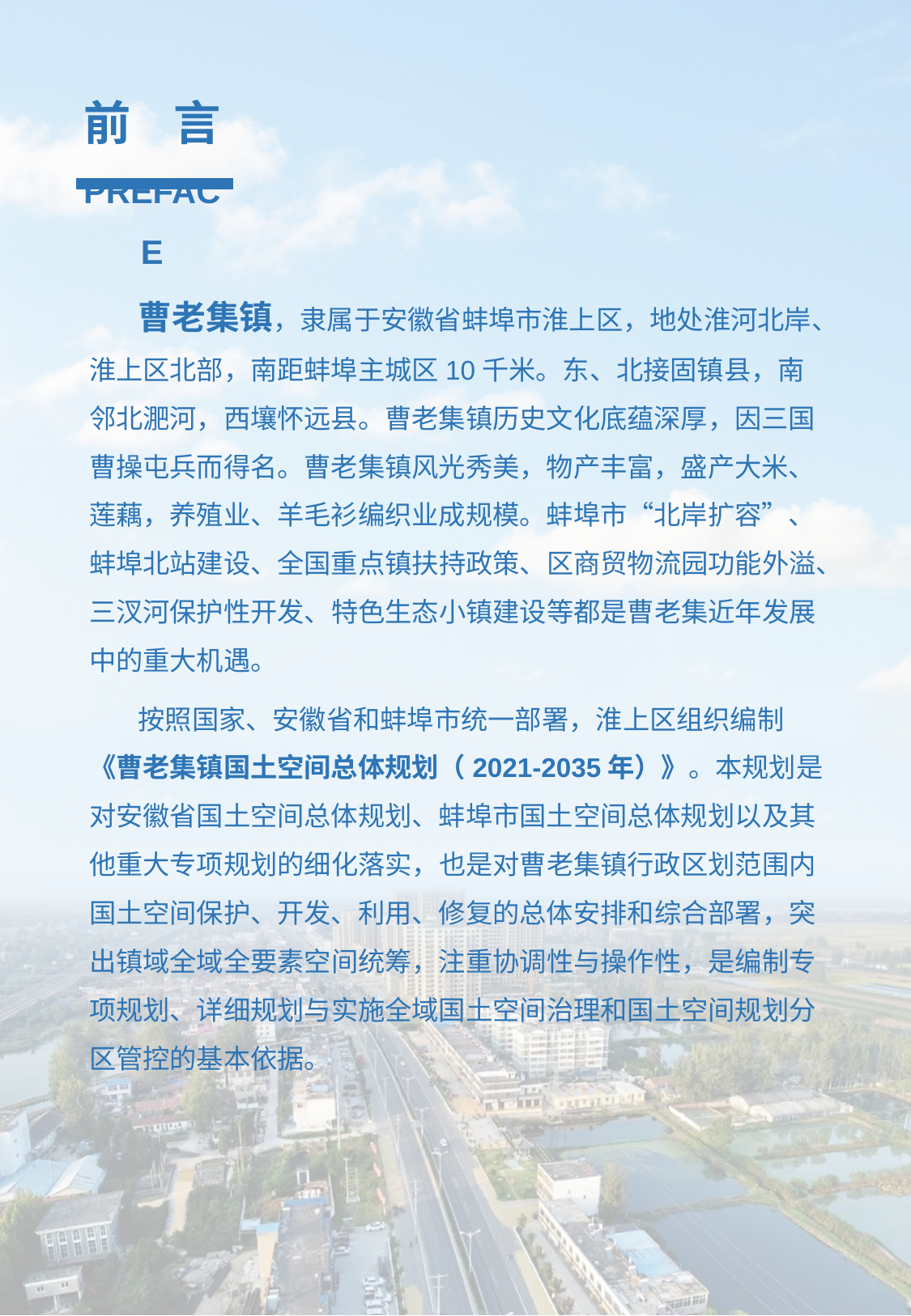

# 前    言 PREFACE

       曹老集镇，隶属于安徽省蚌埠市淮上区，地处淮河北岸、淮上区北部，南距蚌埠主城区10千米。东、北接固镇县，南邻北淝河，西壤怀远县。曹老集镇历史文化底蕴深厚，因三国曹操屯兵而得名。曹老集镇风光秀美，物产丰富，盛产大米、莲藕，养殖业、羊毛衫编织业成规模。蚌埠市“北岸扩容”、蚌埠北站建设、全国重点镇扶持政策、区商贸物流园功能外溢、三汊河保护性开发、特色生态小镇建设等都是曹老集近年发展中的重大机遇。
       按照国家、安徽省和蚌埠市统一部署，淮上区组织编制《曹老集镇国土空间总体规划（2021-2035年）》。本规划是对安徽省国土空间总体规划、蚌埠市国土空间总体规划以及其他重大专项规划的细化落实，也是对曹老集镇行政区划范围内国土空间保护、开发、利用、修复的总体安排和综合部署，突出镇域全域全要素空间统筹，注重协调性与操作性，是编制专项规划、详细规划与实施全域国土空间治理和国土空间规划分区管控的基本依据。